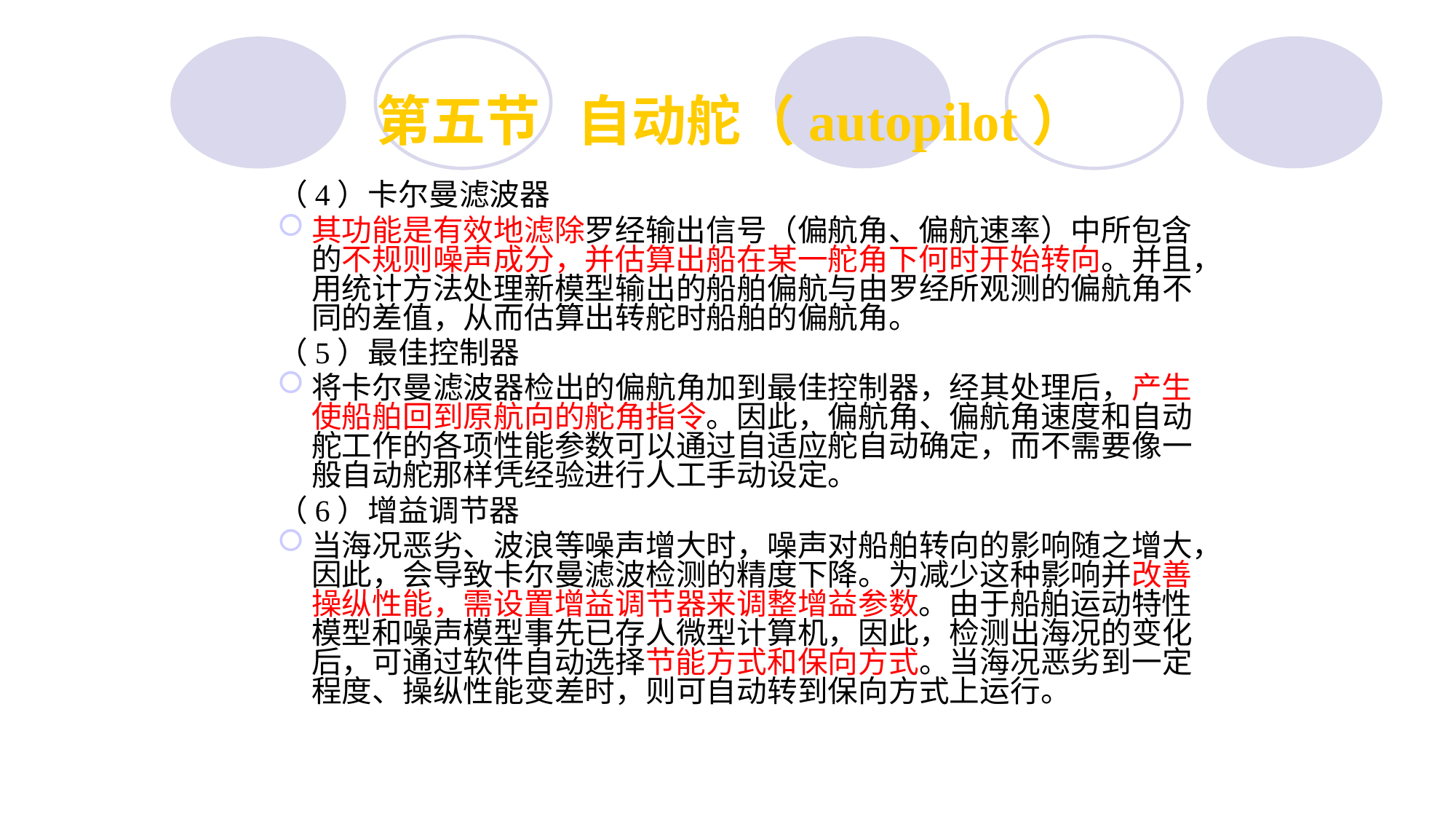

第五节   自动舵（autopilot）
（4）卡尔曼滤波器
其功能是有效地滤除罗经输出信号（偏航角、偏航速率）中所包含的不规则噪声成分，并估算出船在某一舵角下何时开始转向。并且，用统计方法处理新模型输出的船舶偏航与由罗经所观测的偏航角不同的差值，从而估算出转舵时船舶的偏航角。
（5）最佳控制器
将卡尔曼滤波器检出的偏航角加到最佳控制器，经其处理后，产生使船舶回到原航向的舵角指令。因此，偏航角、偏航角速度和自动舵工作的各项性能参数可以通过自适应舵自动确定，而不需要像一般自动舵那样凭经验进行人工手动设定。
（6）增益调节器
当海况恶劣、波浪等噪声增大时，噪声对船舶转向的影响随之增大，因此，会导致卡尔曼滤波检测的精度下降。为减少这种影响并改善操纵性能，需设置增益调节器来调整增益参数。由于船舶运动特性模型和噪声模型事先已存人微型计算机，因此，检测出海况的变化后，可通过软件自动选择节能方式和保向方式。当海况恶劣到一定程度、操纵性能变差时，则可自动转到保向方式上运行。